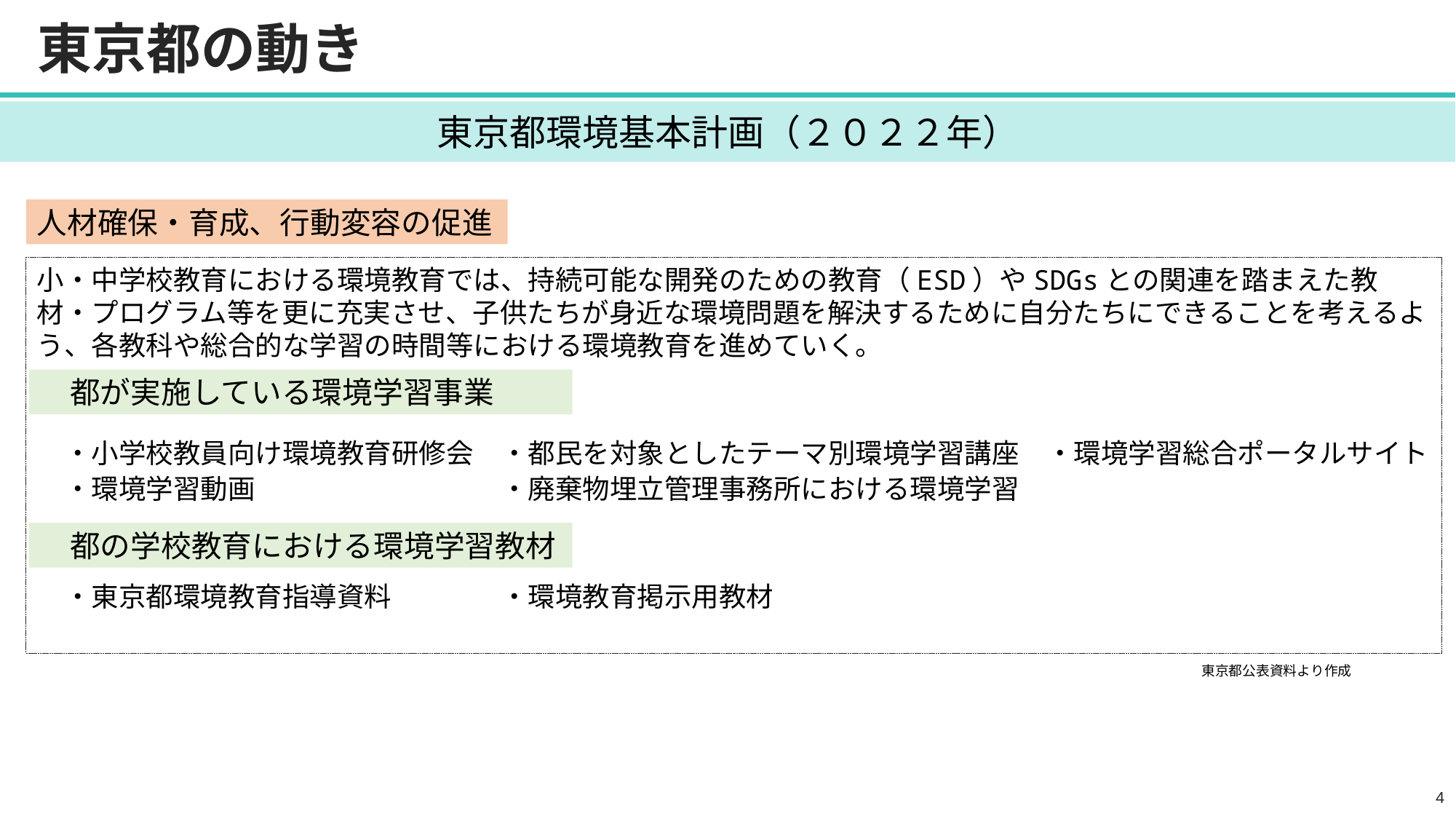

東京都の動き
東京都環境基本計画（２０２２年）
人材確保・育成、行動変容の促進
小・中学校教育における環境教育では、持続可能な開発のための教育（ESD）やSDGsとの関連を踏まえた教材・プログラム等を更に充実させ、子供たちが身近な環境問題を解決するために自分たちにできることを考えるよう、各教科や総合的な学習の時間等における環境教育を進めていく。

　・小学校教員向け環境教育研修会　・都民を対象としたテーマ別環境学習講座　・環境学習総合ポータルサイト
　・環境学習動画　　　　　　　　　・廃棄物埋立管理事務所における環境学習

　・東京都環境教育指導資料　　　　・環境教育掲示用教材

都が実施している環境学習事業
都の学校教育における環境学習教材
東京都公表資料より作成
4